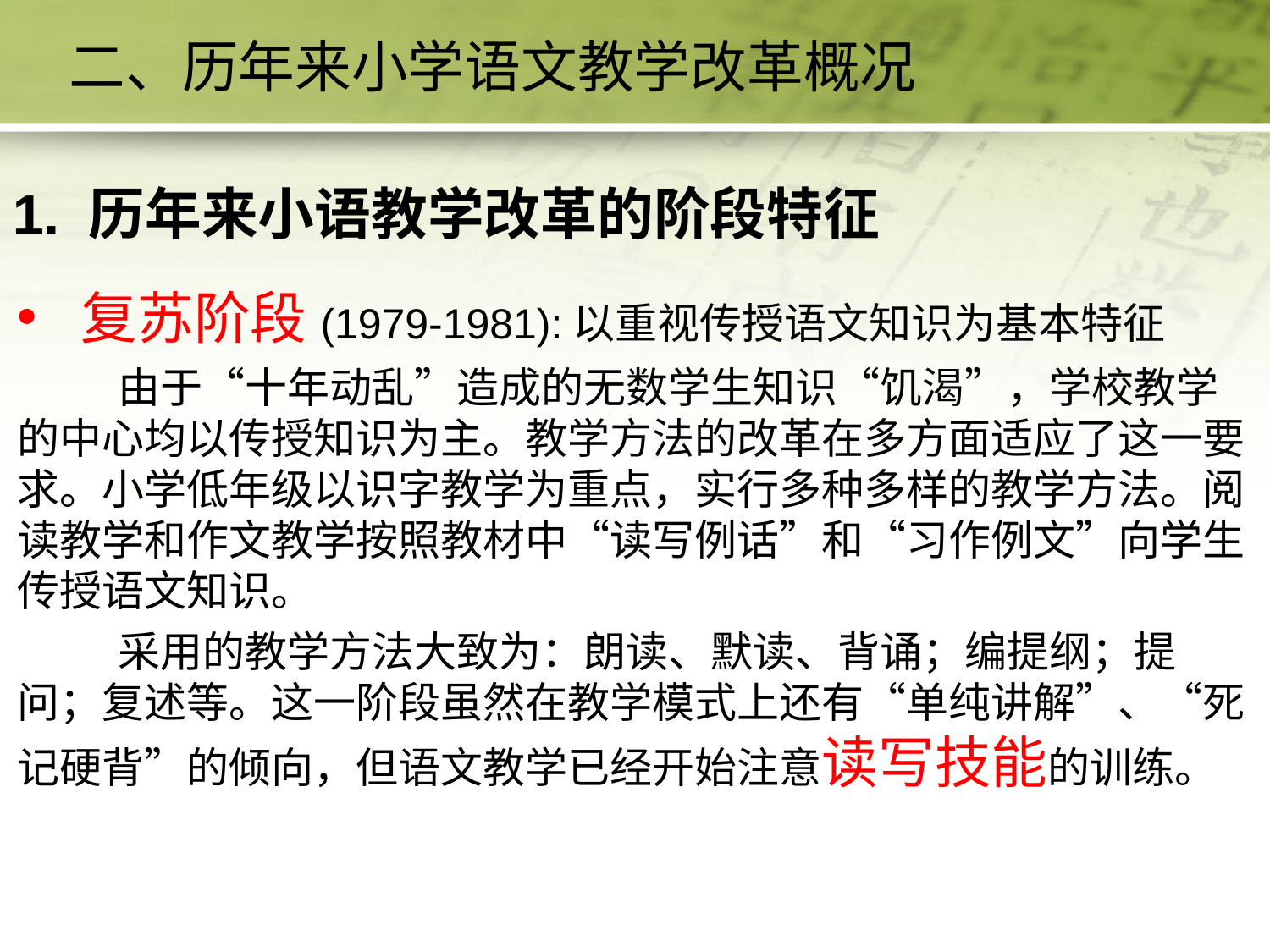

二、历年来小学语文教学改革概况
1. 历年来小语教学改革的阶段特征
复苏阶段(1979-1981):以重视传授语文知识为基本特征
由于“十年动乱”造成的无数学生知识“饥渴”，学校教学的中心均以传授知识为主。教学方法的改革在多方面适应了这一要求。小学低年级以识字教学为重点，实行多种多样的教学方法。阅读教学和作文教学按照教材中“读写例话”和“习作例文”向学生传授语文知识。
采用的教学方法大致为：朗读、默读、背诵；编提纲；提问；复述等。这一阶段虽然在教学模式上还有“单纯讲解”、“死记硬背”的倾向，但语文教学已经开始注意读写技能的训练。